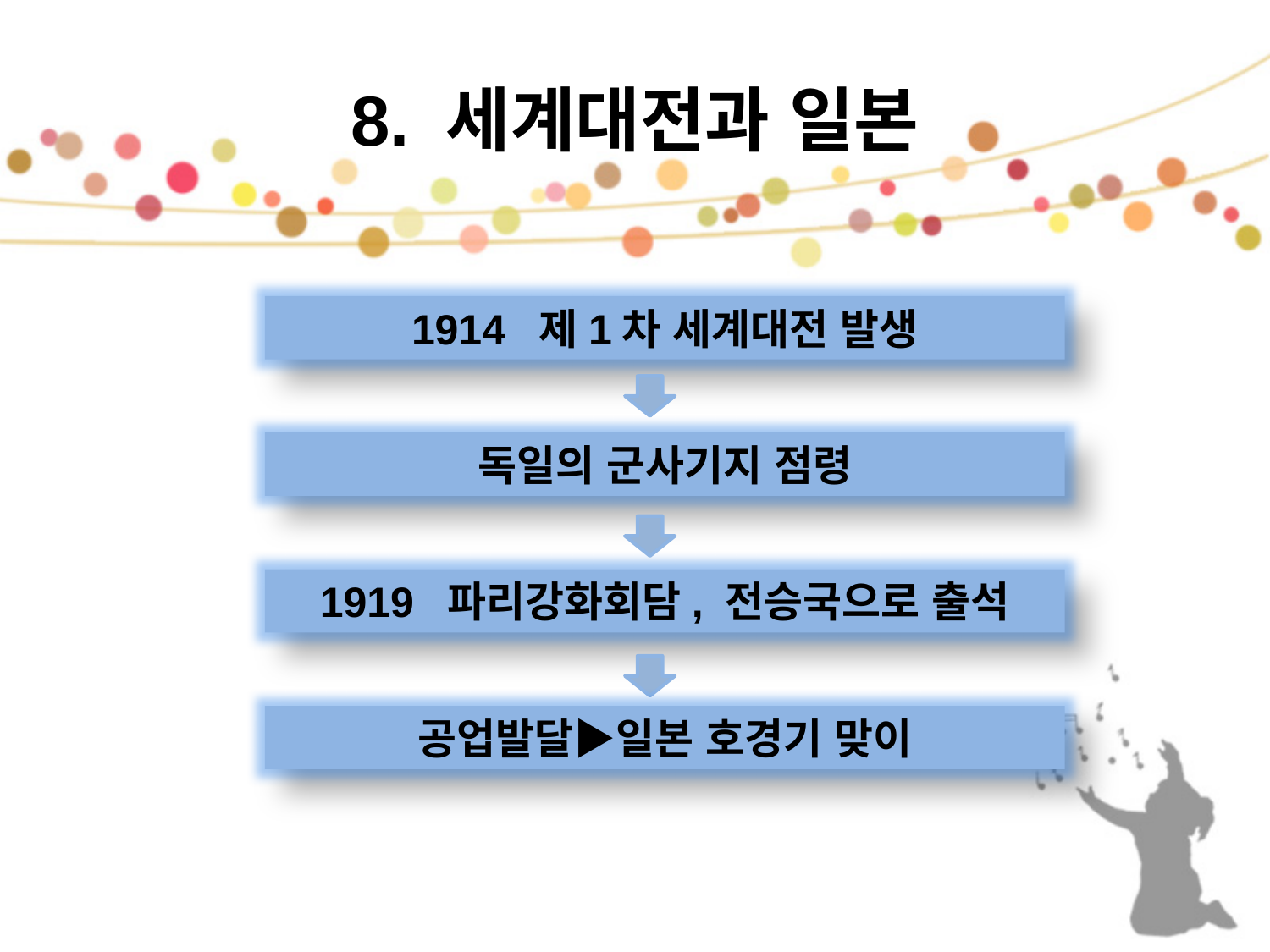

# 8. 세계대전과 일본
1914  제1차 세계대전 발생

독일의 군사기지 점령

1919  파리강화회담, 전승국으로 출석

공업발달▶일본 호경기 맞이